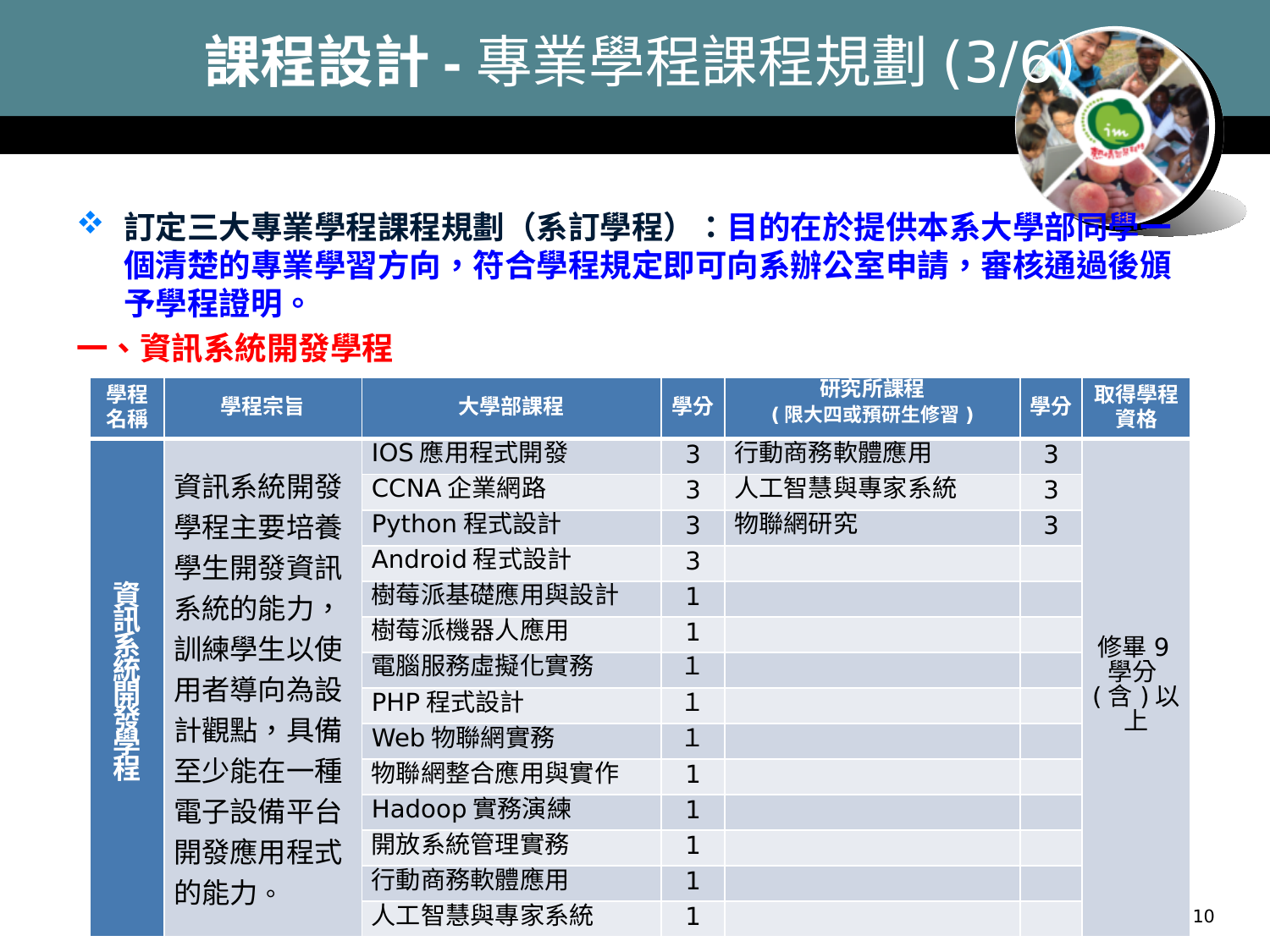

# 課程設計-專業學程課程規劃(3/6)
訂定三大專業學程課程規劃（系訂學程）：目的在於提供本系大學部同學一個清楚的專業學習方向，符合學程規定即可向系辦公室申請，審核通過後頒予學程證明。
一、資訊系統開發學程
| 學程 名稱 | 學程宗旨 | 大學部課程 | 學分 | 研究所課程 (限大四或預研生修習) | 學分 | 取得學程資格 |
| --- | --- | --- | --- | --- | --- | --- |
| 資訊系統開發學程 | 資訊系統開發學程主要培養學生開發資訊系統的能力，訓練學生以使用者導向為設計觀點，具備至少能在一種電子設備平台開發應用程式的能力。 | IOS應用程式開發 | 3 | 行動商務軟體應用 | 3 | 修畢9學分(含)以上 |
|  |  | CCNA企業網路 | 3 | 人工智慧與專家系統 | 3 |  |
|  |  | Python程式設計 | 3 | 物聯網研究 | 3 |  |
|  |  | Android程式設計 | 3 |  |  |  |
|  |  | 樹莓派基礎應用與設計 | 1 |  |  |  |
|  |  | 樹莓派機器人應用 | 1 |  |  |  |
|  |  | 電腦服務虛擬化實務 | １ |  |  |  |
|  |  | PHP程式設計 | １ |  |  |  |
|  |  | Web物聯網實務 | １ |  |  |  |
|  |  | 物聯網整合應用與實作 | 1 |  |  |  |
|  |  | Hadoop實務演練 | 1 |  |  |  |
|  |  | 開放系統管理實務 | 1 |  |  |  |
|  |  | 行動商務軟體應用 | 1 |  |  |  |
|  |  | 人工智慧與專家系統 | 1 |  |  |  |
10